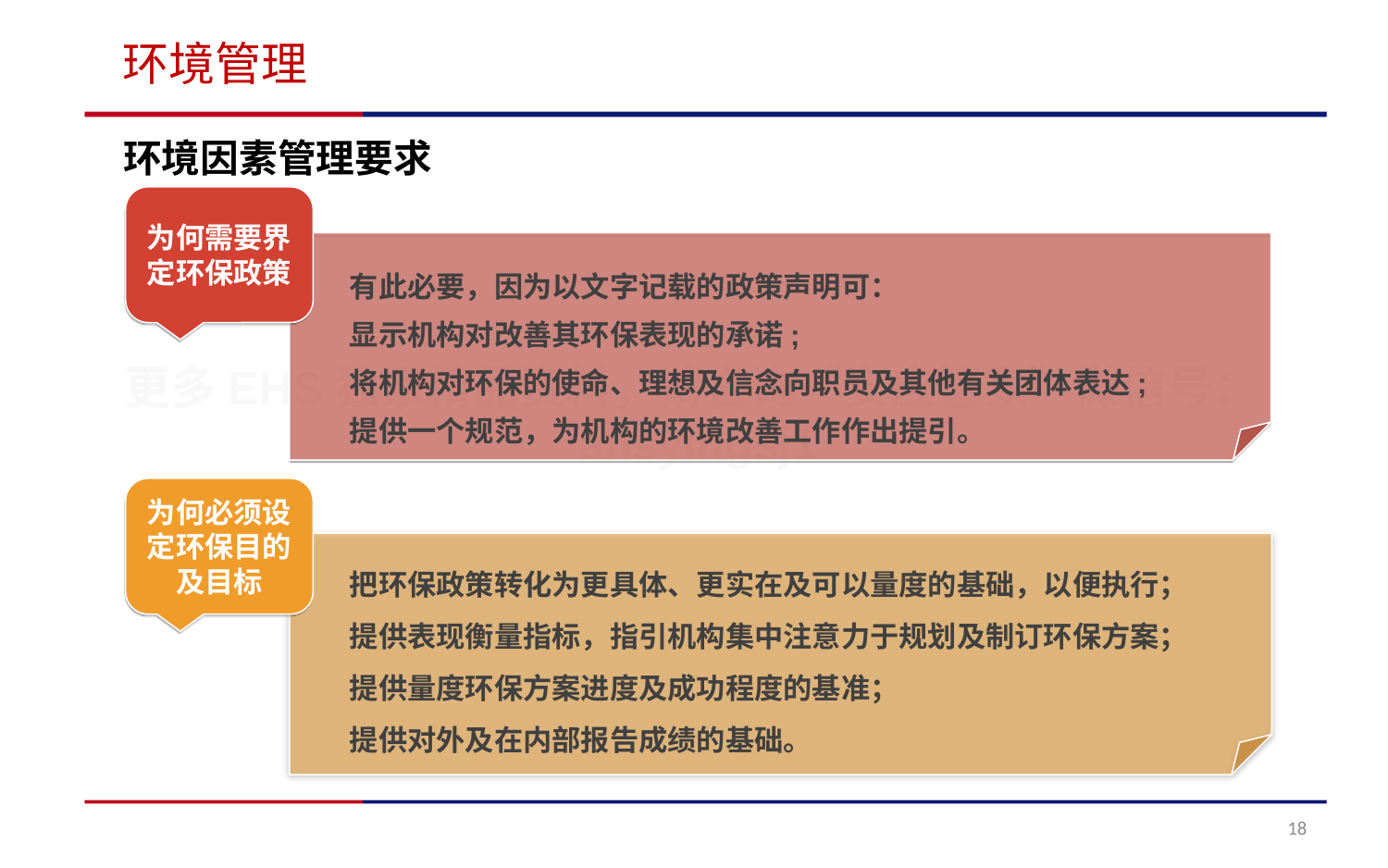

环境管理
环境因素管理要求
为何需要界定环保政策

有此必要，因为以文字记载的政策声明可：
显示机构对改善其环保表现的承诺;
将机构对环保的使命、理想及信念向职员及其他有关团体表达;
提供一个规范，为机构的环境改善工作作出提引。
为何必须设定环保目的及目标

把环保政策转化为更具体、更实在及可以量度的基础，以便执行；
提供表现衡量指标，指引机构集中注意力于规划及制订环保方案；
提供量度环保方案进度及成功程度的基准；
提供对外及在内部报告成绩的基础。